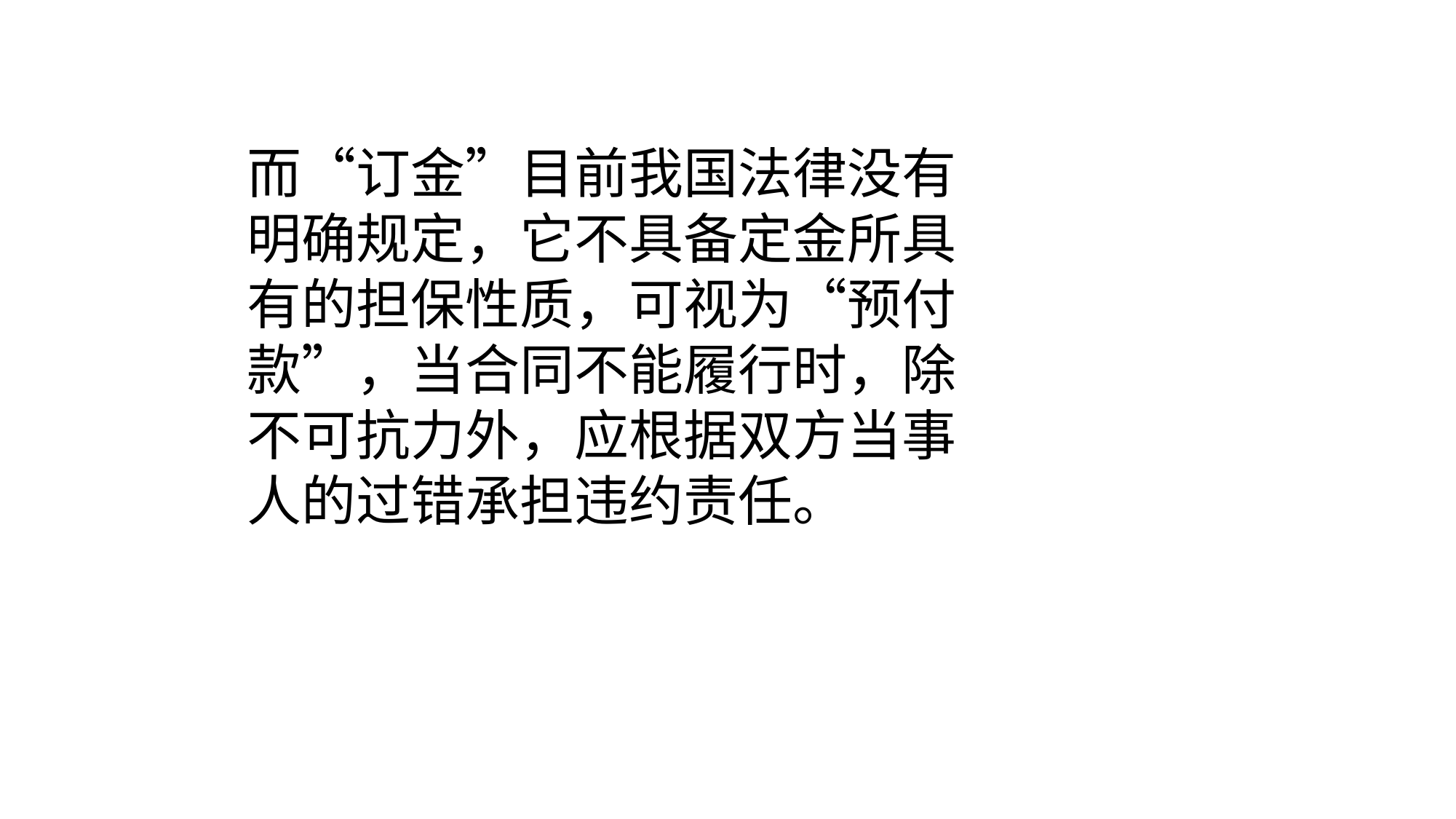

而“订金”目前我国法律没有明确规定，它不具备定金所具有的担保性质，可视为“预付款”，当合同不能履行时，除不可抗力外，应根据双方当事人的过错承担违约责任。